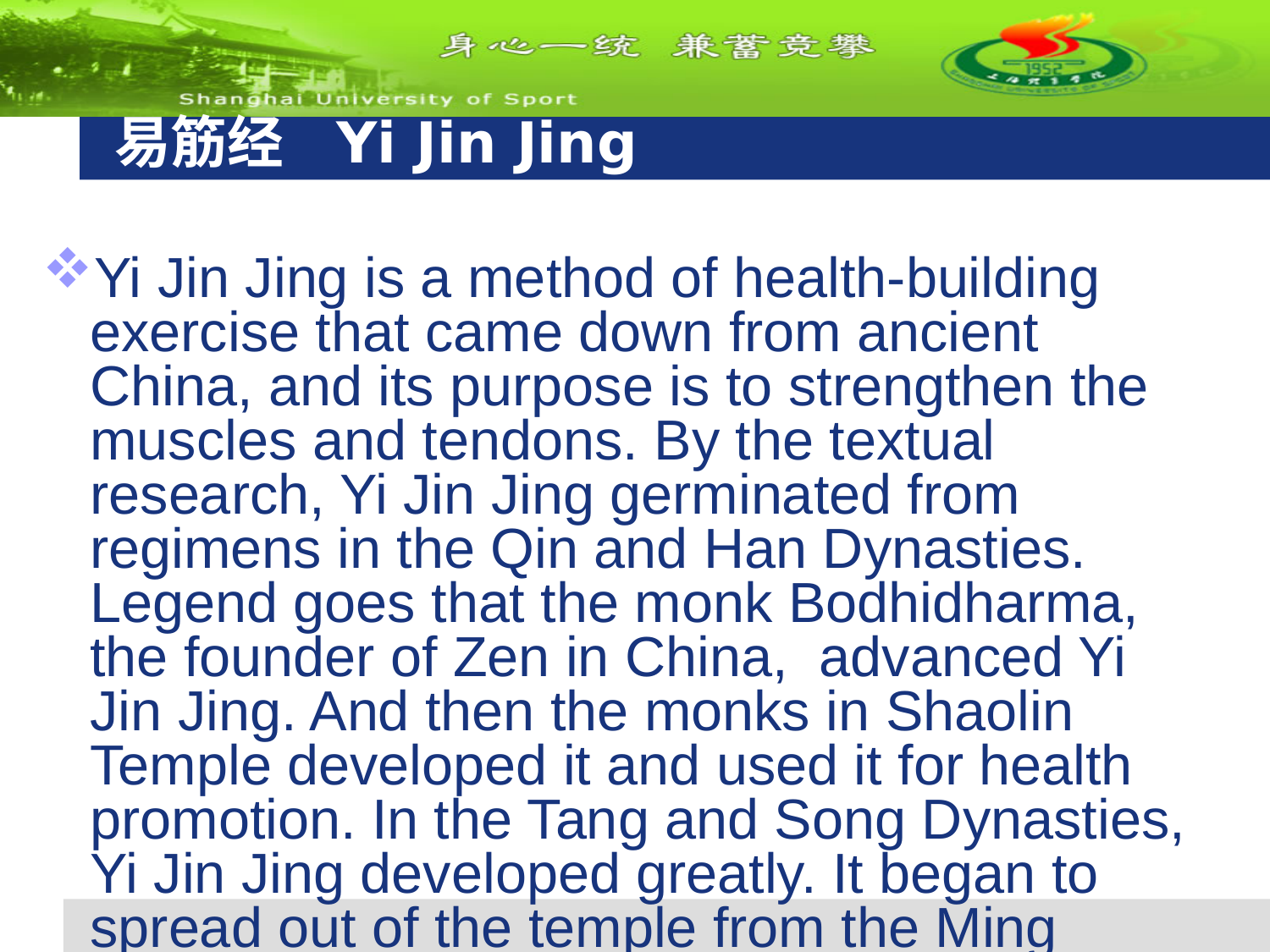

# 易筋经   Yi Jin Jing
Yi Jin Jing is a method of health-building exercise that came down from ancient China, and its purpose is to strengthen the muscles and tendons. By the textual research, Yi Jin Jing germinated from regimens in the Qin and Han Dynasties. Legend goes that the monk Bodhidharma,  the founder of Zen in China,  advanced Yi Jin Jing. And then the monks in Shaolin Temple developed it and used it for health promotion. In the Tang and Song Dynasties, Yi Jin Jing developed greatly. It began to spread out of the temple from the Ming Dynasty. Yi Jin Jing has been greatly influencing the traditional Chinese national sports.